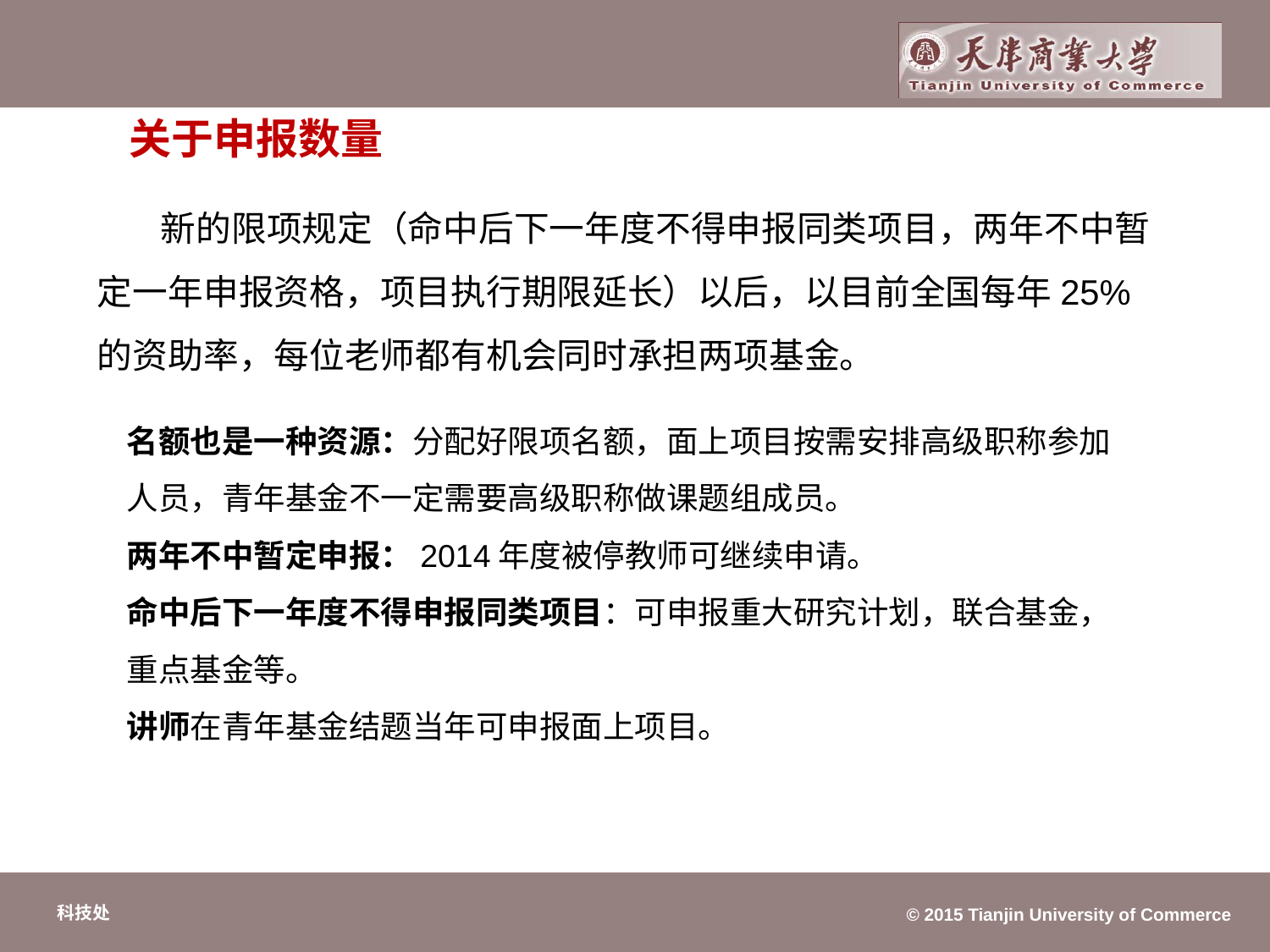

关于申报数量
       新的限项规定（命中后下一年度不得申报同类项目，两年不中暂定一年申报资格，项目执行期限延长）以后，以目前全国每年25%的资助率，每位老师都有机会同时承担两项基金。
名额也是一种资源：分配好限项名额，面上项目按需安排高级职称参加人员，青年基金不一定需要高级职称做课题组成员。
两年不中暂定申报：2014年度被停教师可继续申请。
命中后下一年度不得申报同类项目：可申报重大研究计划，联合基金，重点基金等。
讲师在青年基金结题当年可申报面上项目。